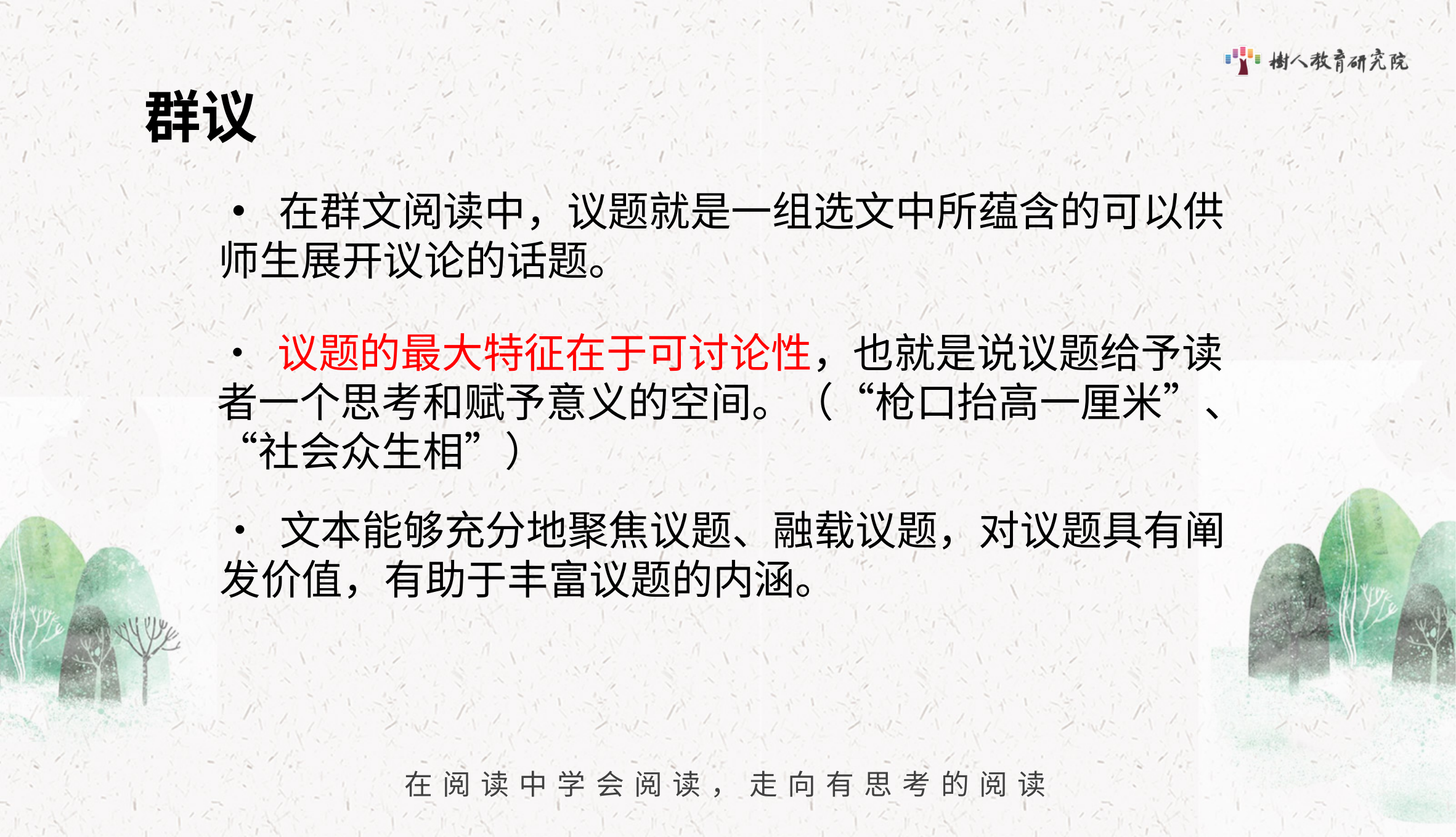

群议
• 在群文阅读中，议题就是一组选文中所蕴含的可以供师生展开议论的话题。
• 议题的最大特征在于可讨论性，也就是说议题给予读者一个思考和赋予意义的空间。（“枪口抬高一厘米”、“社会众生相”）

• 文本能够充分地聚焦议题、融载议题，对议题具有阐发价值，有助于丰富议题的内涵。